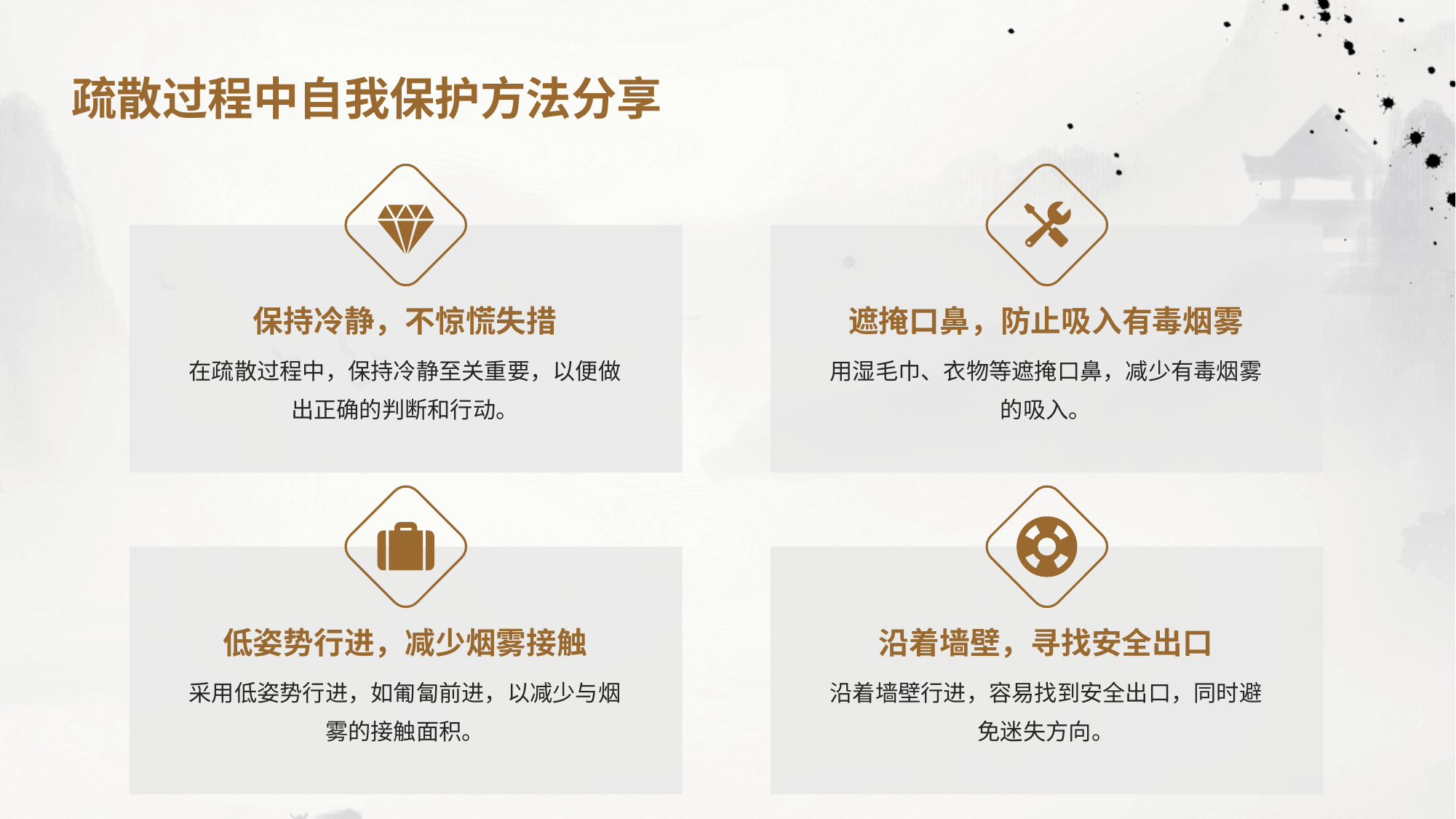

疏散过程中自我保护方法分享

保持冷静，不惊慌失措
遮掩口鼻，防止吸入有毒烟雾
在疏散过程中，保持冷静至关重要，以便做出正确的判断和行动。
用湿毛巾、衣物等遮掩口鼻，减少有毒烟雾的吸入。

低姿势行进，减少烟雾接触
沿着墙壁，寻找安全出口
采用低姿势行进，如匍匐前进，以减少与烟雾的接触面积。
沿着墙壁行进，容易找到安全出口，同时避免迷失方向。